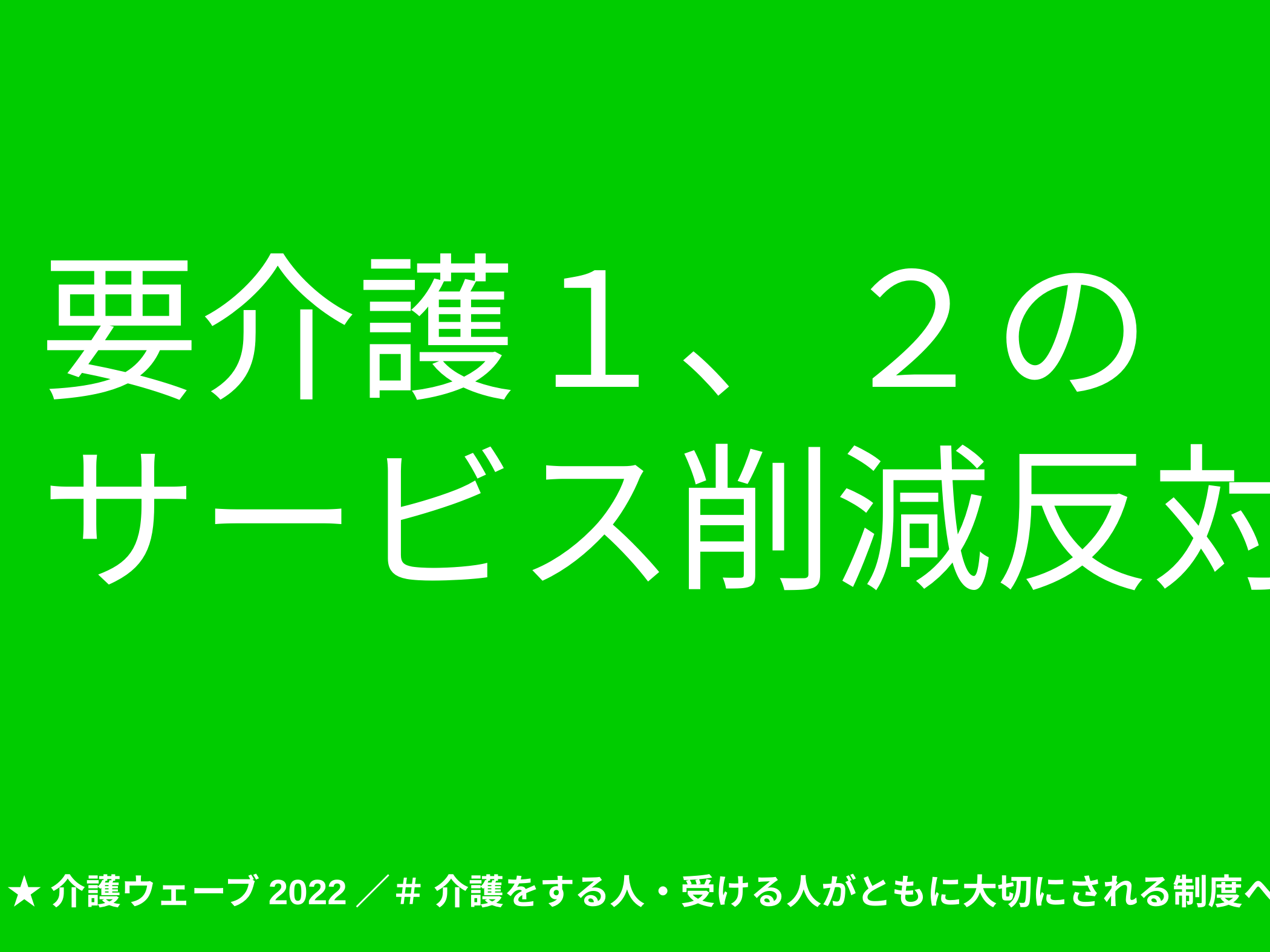

要介護１、２の
サービス削減反対
★介護ウェーブ2022／＃ 介護をする人・受ける人がともに大切にされる制度へ